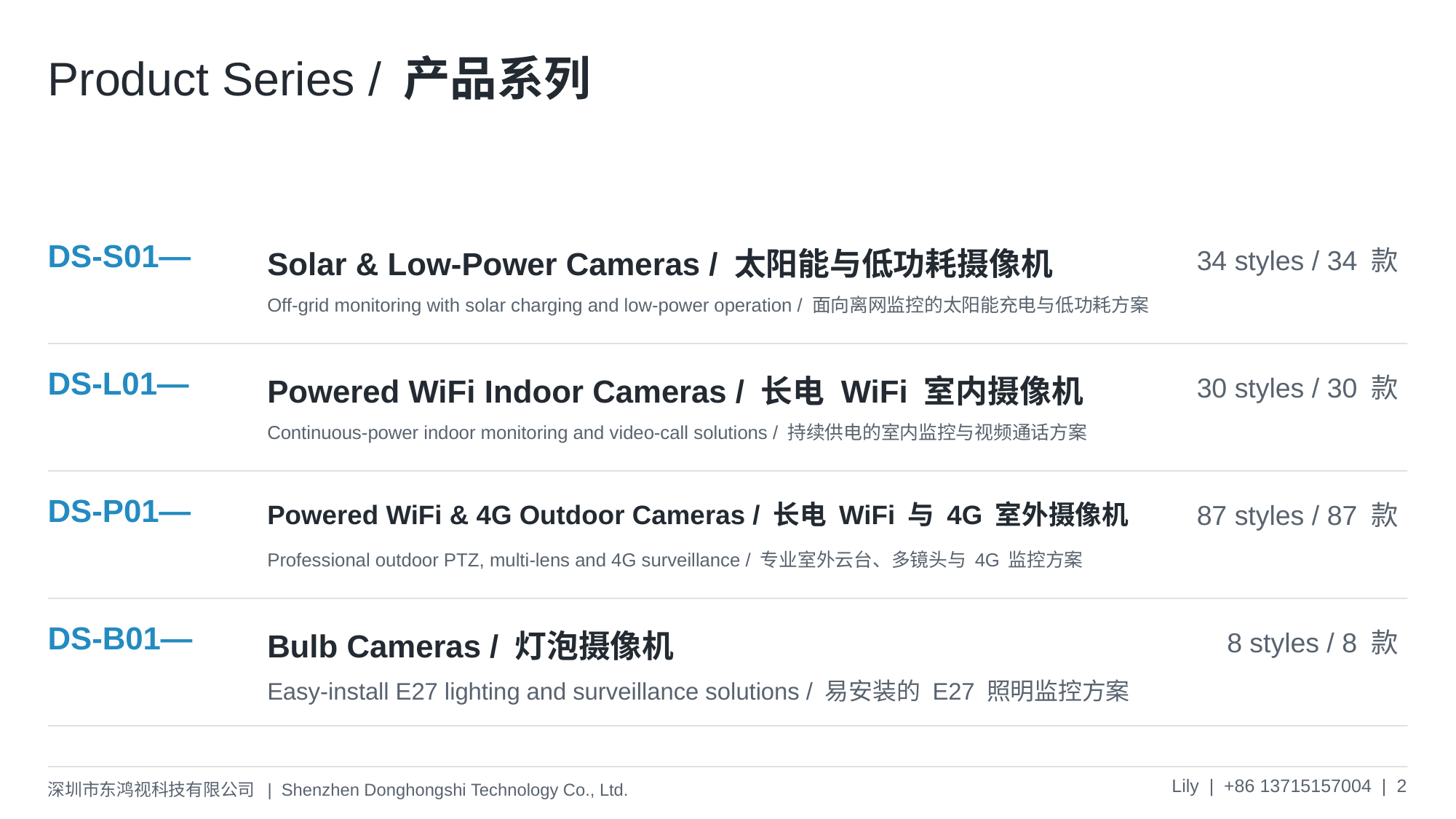

Product Series / 产品系列

DS-S01—
Solar & Low-Power Cameras / 太阳能与低功耗摄像机
34 styles / 34 款
Off-grid monitoring with solar charging and low-power operation / 面向离网监控的太阳能充电与低功耗方案

DS-L01—
Powered WiFi Indoor Cameras / 长电 WiFi 室内摄像机
30 styles / 30 款
Continuous-power indoor monitoring and video-call solutions / 持续供电的室内监控与视频通话方案

DS-P01—
Powered WiFi & 4G Outdoor Cameras / 长电 WiFi 与 4G 室外摄像机
87 styles / 87 款
Professional outdoor PTZ, multi-lens and 4G surveillance / 专业室外云台、多镜头与 4G 监控方案

DS-B01—
Bulb Cameras / 灯泡摄像机
8 styles / 8 款
Easy-install E27 lighting and surveillance solutions / 易安装的 E27 照明监控方案

深圳市东鸿视科技有限公司  |  Shenzhen Donghongshi Technology Co., Ltd.
Lily  |  +86 13715157004  |  2